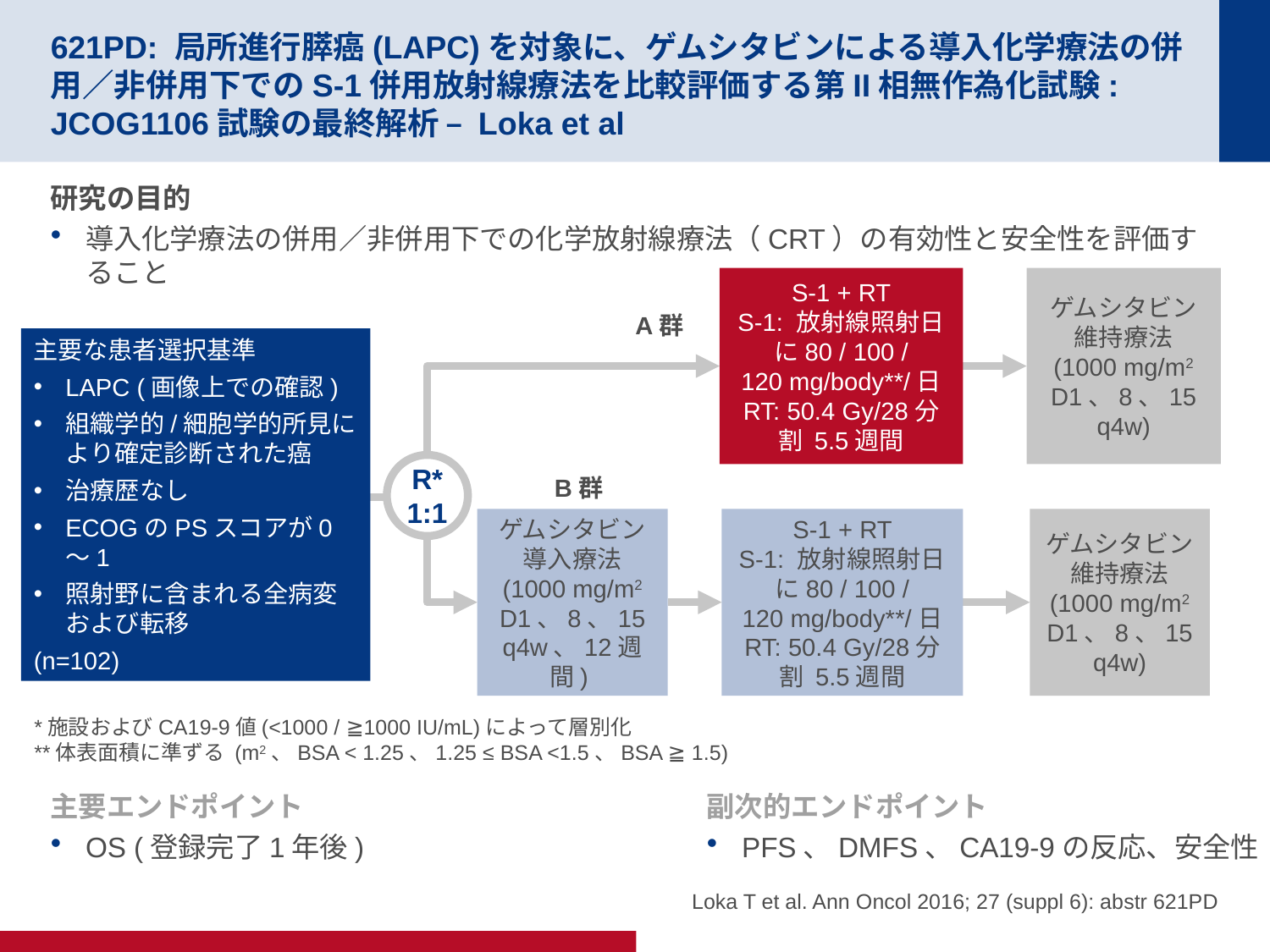

# 621PD: 局所進行膵癌(LAPC)を対象に、ゲムシタビンによる導入化学療法の併用／非併用下でのS-1併用放射線療法を比較評価する第II相無作為化試験: JCOG1106試験の最終解析 – Loka et al
研究の目的
導入化学療法の併用／非併用下での化学放射線療法（CRT）の有効性と安全性を評価すること

S-1 + RT
S-1: 放射線照射日に80 / 100 /
120 mg/body**/日
RT: 50.4 Gy/28分割 5.5週間
ゲムシタビン維持療法 (1000 mg/m2 D1、8、15 q4w)
A群
主要な患者選択基準
LAPC (画像上での確認)
組織学的/細胞学的所見により確定診断された癌
治療歴なし
ECOGのPSスコアが0～1
照射野に含まれる全病変および転移
(n=102)
R*
1:1
B群
ゲムシタビン導入療法 (1000 mg/m2 D1、8、15 q4w、12週間)
S-1 + RT
S-1: 放射線照射日に80 / 100 /
120 mg/body**/日
RT: 50.4 Gy/28分割 5.5週間
ゲムシタビン維持療法 (1000 mg/m2 D1、8、15 q4w)
*施設およびCA19-9値(<1000 / ≧1000 IU/mL)によって層別化
**体表面積に準ずる (m2、BSA < 1.25、1.25 ≤ BSA <1.5、BSA ≧ 1.5)
主要エンドポイント
OS (登録完了1年後)
副次的エンドポイント
PFS、DMFS、CA19-9の反応、安全性

Loka T et al. Ann Oncol 2016; 27 (suppl 6): abstr 621PD